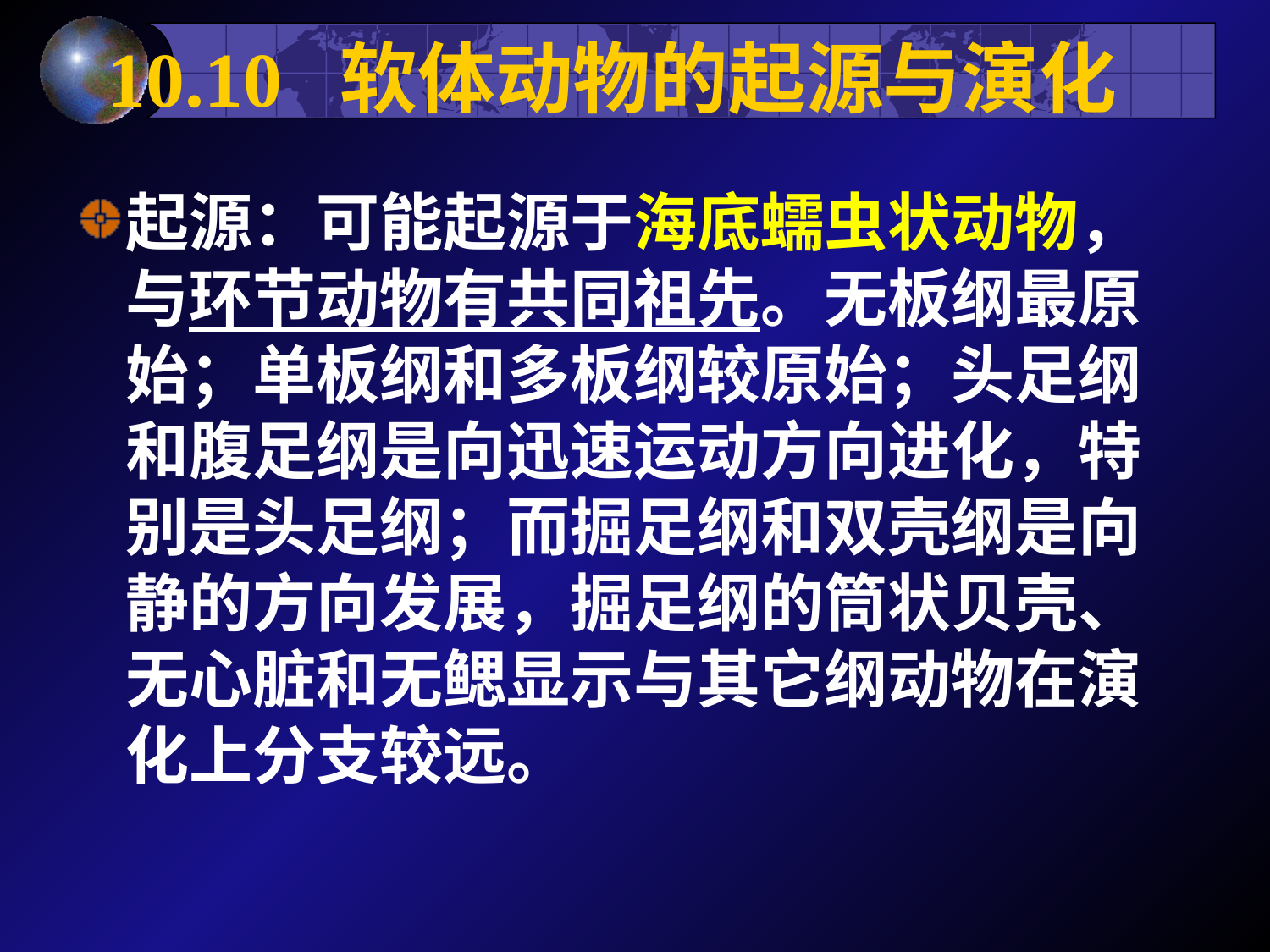

# 10.10  软体动物的起源与演化
起源：可能起源于海底蠕虫状动物，与环节动物有共同祖先。无板纲最原始；单板纲和多板纲较原始；头足纲和腹足纲是向迅速运动方向进化，特别是头足纲；而掘足纲和双壳纲是向静的方向发展，掘足纲的筒状贝壳、无心脏和无鳃显示与其它纲动物在演化上分支较远。